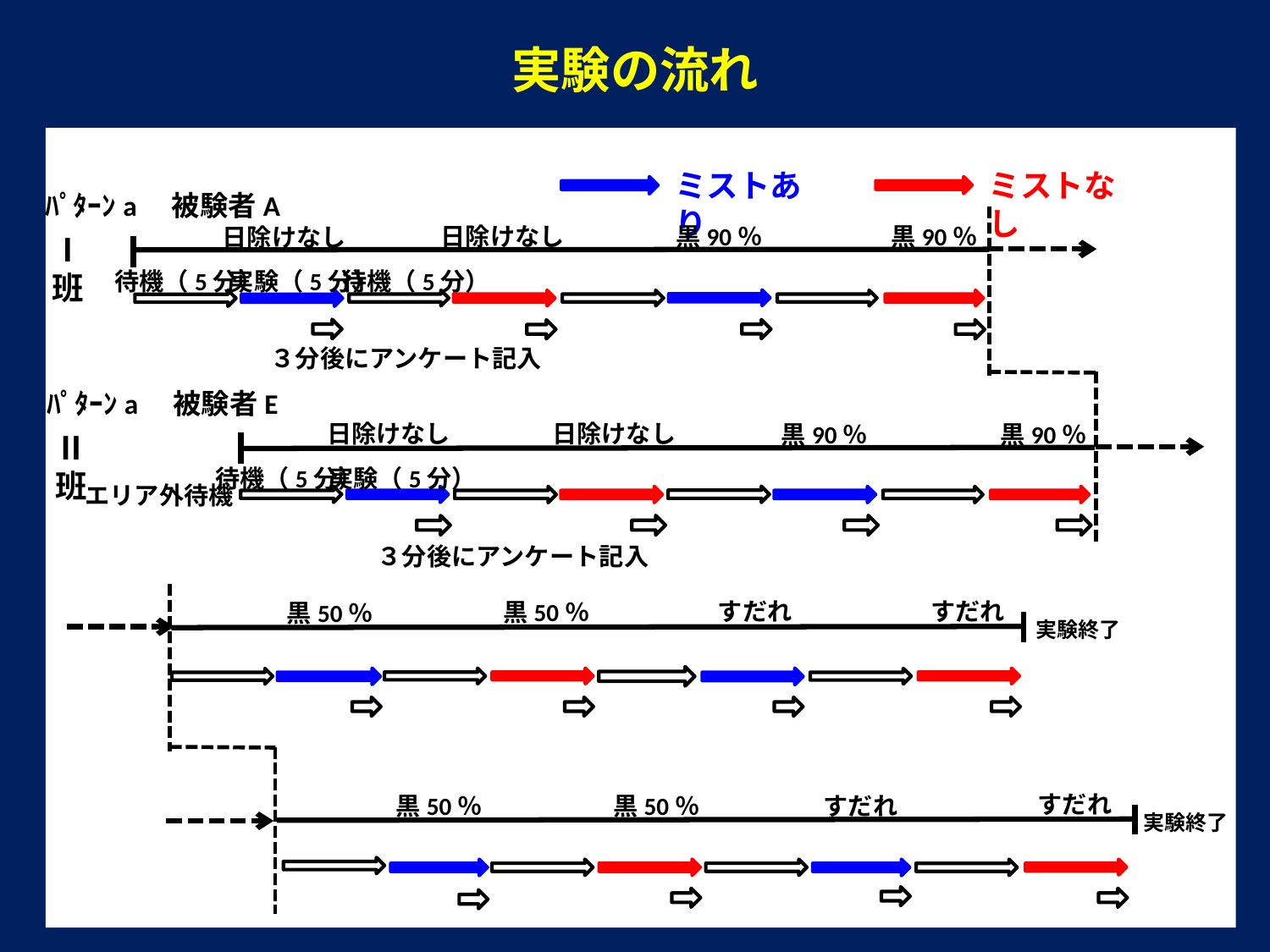

実験の流れ

ミストなし

ミストあり

ﾊﾟﾀｰﾝa　被験者A
日除けなし

黒90％

黒90％

日除けなし
実験（5分）

３分後にアンケート記入
待機（5分）
Ⅰ班
待機（5分）

エリア外待機
待機（5分）

日除けなし
実験（5分）
３分後にアンケート記入

日除けなし

黒90％
ﾊﾟﾀｰﾝa　被験者E
黒90％

Ⅱ班

すだれ
すだれ
黒50％
黒50％
実験終了
すだれ
黒50％
すだれ
黒50％
実験終了